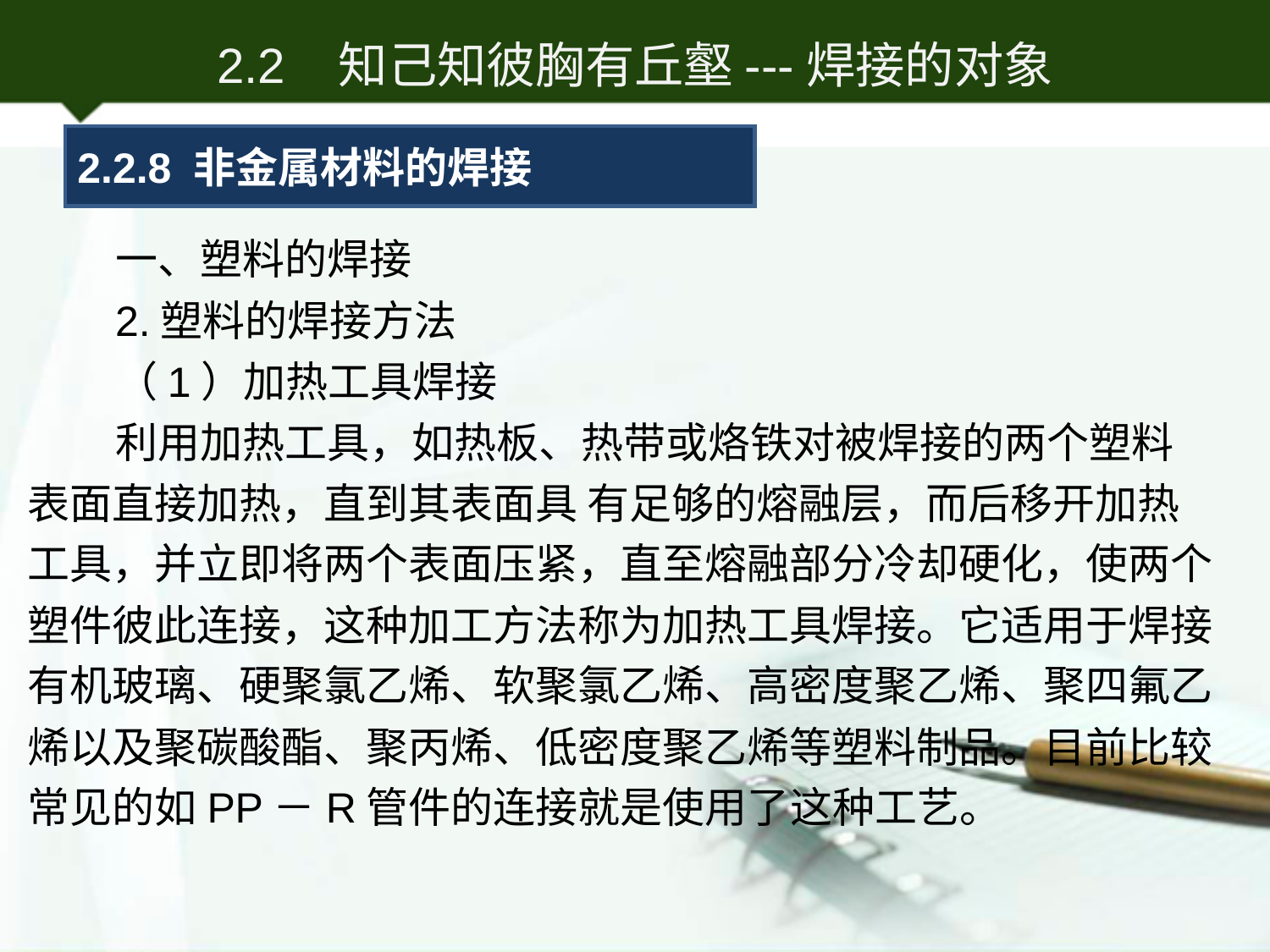

2.2   知己知彼胸有丘壑---焊接的对象
2.2.8 非金属材料的焊接
一、塑料的焊接
2.塑料的焊接方法
（1）加热工具焊接
利用加热工具，如热板、热带或烙铁对被焊接的两个塑料表面直接加热，直到其表面具 有足够的熔融层，而后移开加热工具，并立即将两个表面压紧，直至熔融部分冷却硬化，使两个塑件彼此连接，这种加工方法称为加热工具焊接。它适用于焊接有机玻璃、硬聚氯乙烯、软聚氯乙烯、高密度聚乙烯、聚四氟乙烯以及聚碳酸酯、聚丙烯、低密度聚乙烯等塑料制品。目前比较常见的如PP－R管件的连接就是使用了这种工艺。